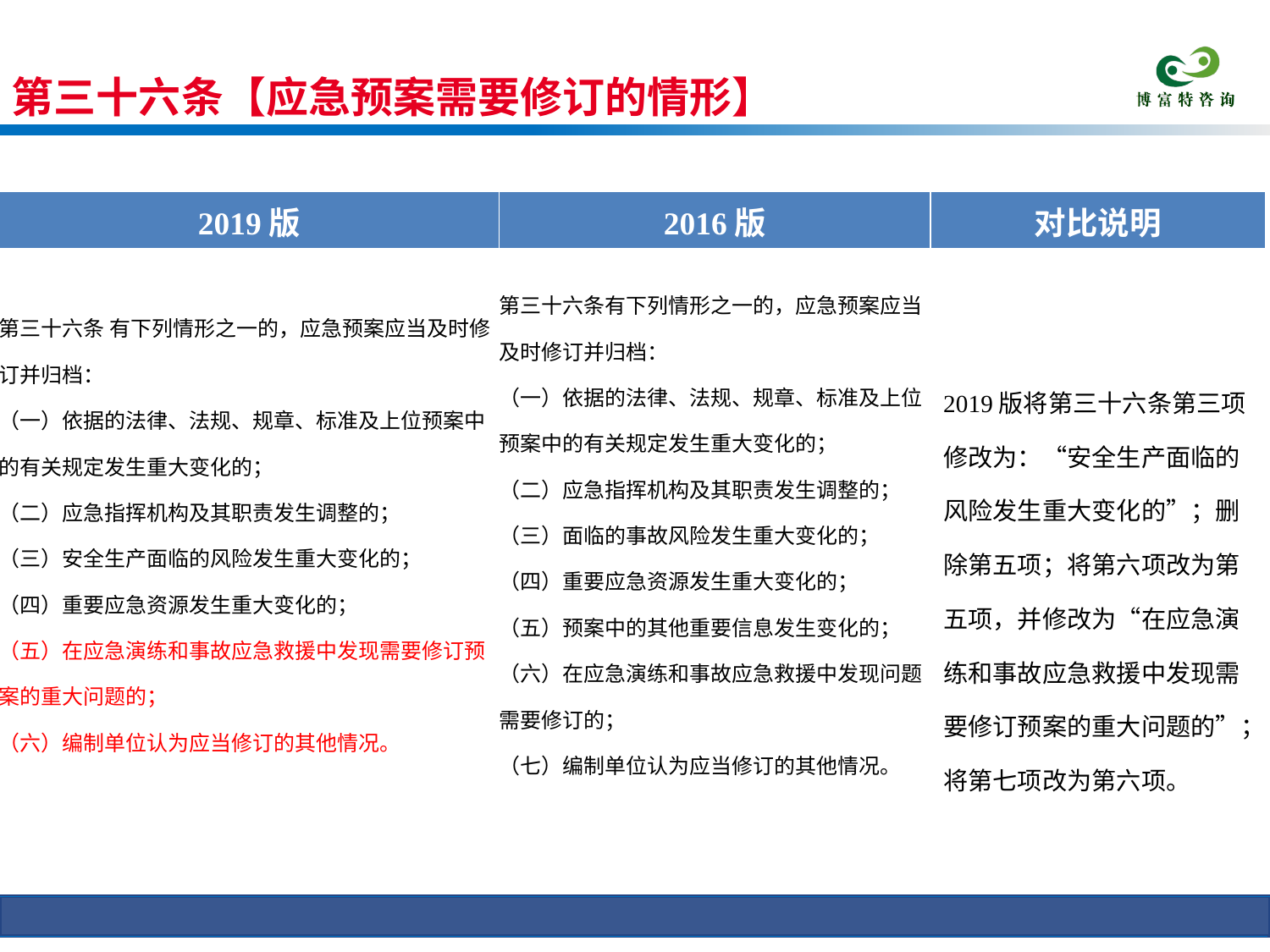

第三十六条【应急预案需要修订的情形】
条文对比
| 2019版 | 2016版 | 对比说明 |
| --- | --- | --- |
| 第三十六条 有下列情形之一的，应急预案应当及时修订并归档： （一）依据的法律、法规、规章、标准及上位预案中的有关规定发生重大变化的； （二）应急指挥机构及其职责发生调整的； （三）安全生产面临的风险发生重大变化的； （四）重要应急资源发生重大变化的； （五）在应急演练和事故应急救援中发现需要修订预案的重大问题的； （六）编制单位认为应当修订的其他情况。 | 第三十六条有下列情形之一的，应急预案应当及时修订并归档： （一）依据的法律、法规、规章、标准及上位预案中的有关规定发生重大变化的； （二）应急指挥机构及其职责发生调整的； （三）面临的事故风险发生重大变化的； （四）重要应急资源发生重大变化的； （五）预案中的其他重要信息发生变化的； （六）在应急演练和事故应急救援中发现问题需要修订的； （七）编制单位认为应当修订的其他情况。 | 2019版将第三十六条第三项修改为：“安全生产面临的风险发生重大变化的”；删除第五项；将第六项改为第五项，并修改为“在应急演练和事故应急救援中发现需要修订预案的重大问题的”；将第七项改为第六项。 |